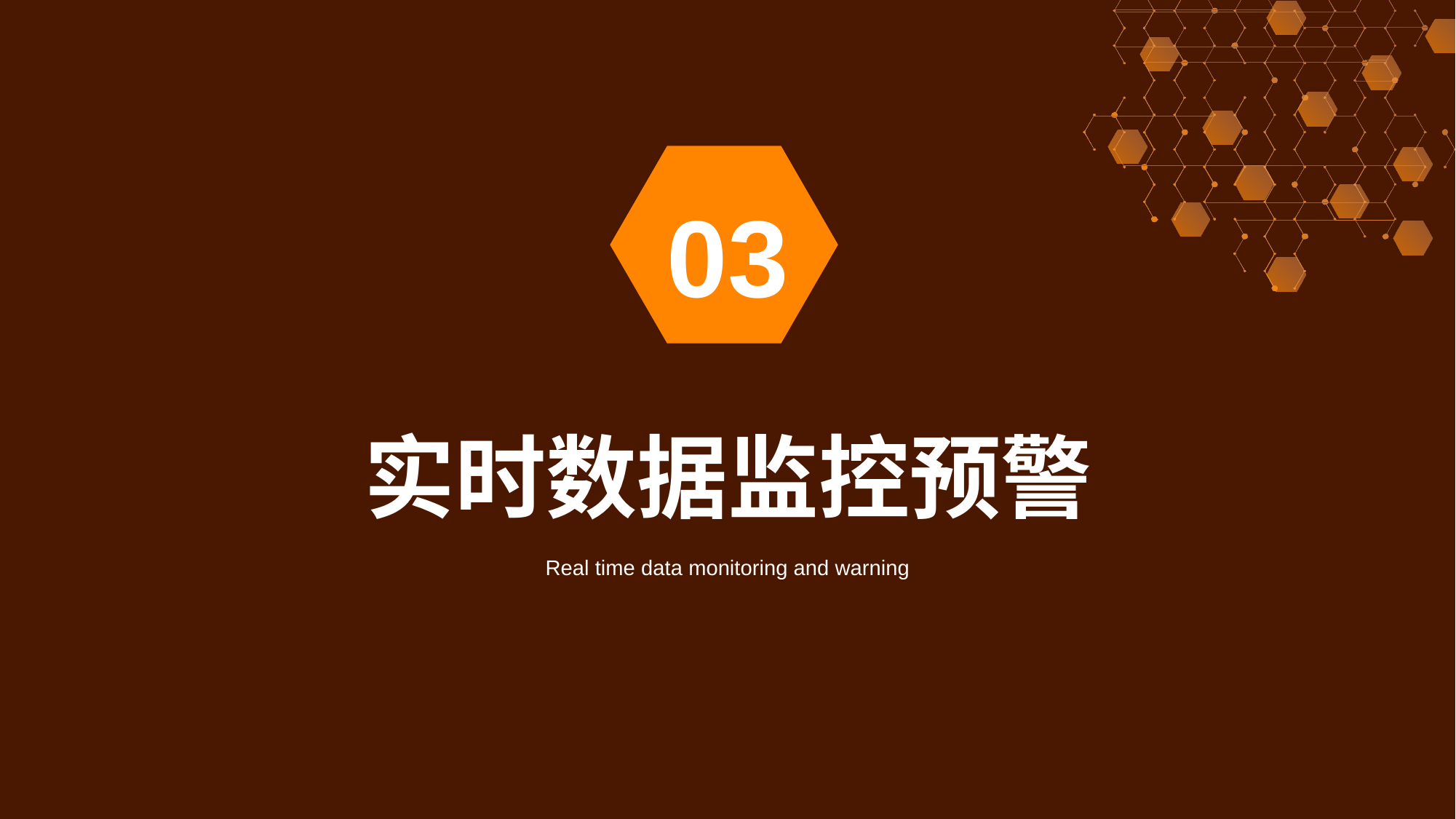

03

实时数据监控预警
Real time data monitoring and warning